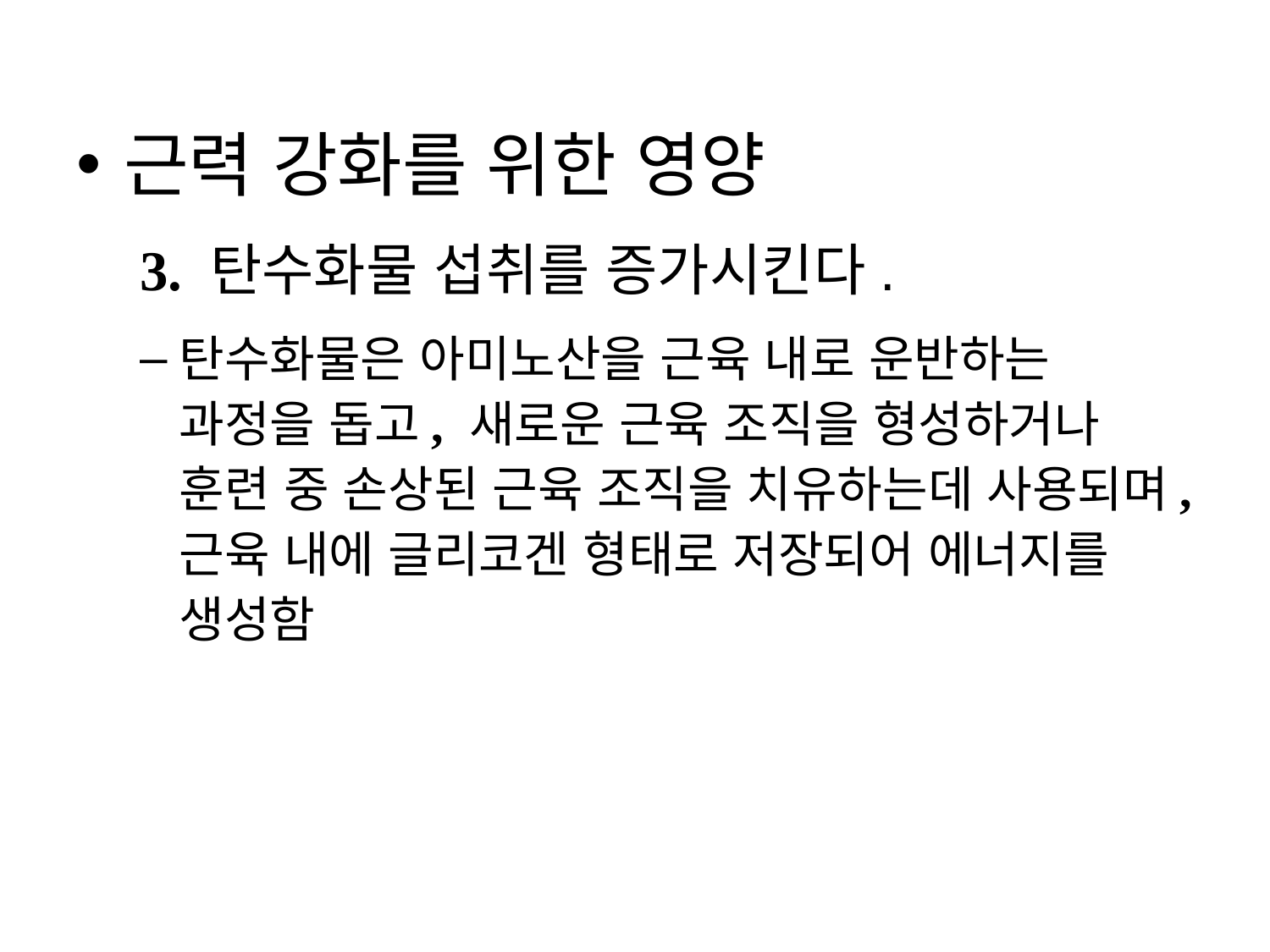

근력 강화를 위한 영양
3. 탄수화물 섭취를 증가시킨다.
탄수화물은 아미노산을 근육 내로 운반하는 과정을 돕고, 새로운 근육 조직을 형성하거나 훈련 중 손상된 근육 조직을 치유하는데 사용되며, 근육 내에 글리코겐 형태로 저장되어 에너지를 생성함